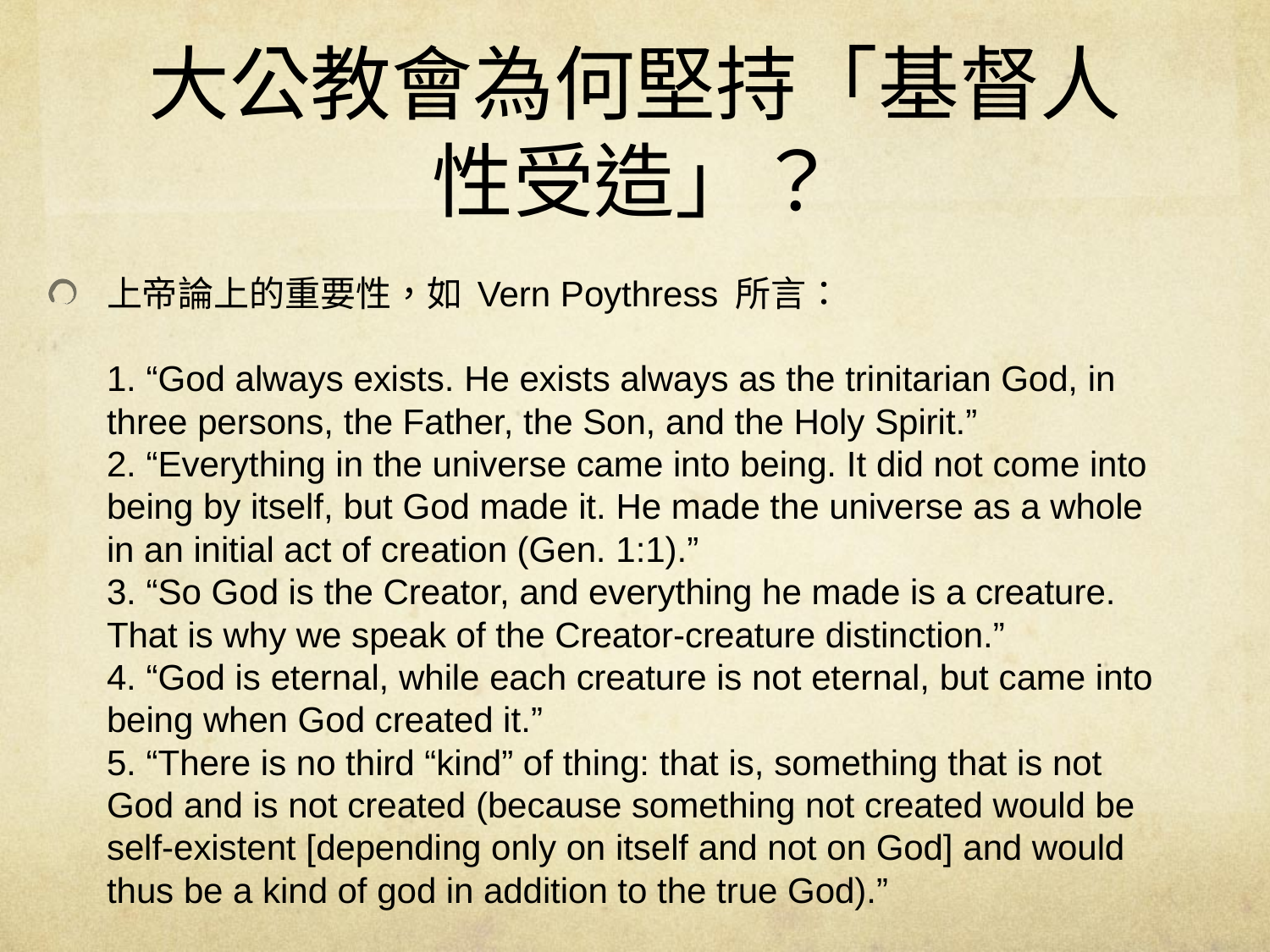

# 大公教會為何堅持「基督人性受造」？
上帝論上的重要性，如 Vern Poythress 所言：
1. “God always exists. He exists always as the trinitarian God, in three persons, the Father, the Son, and the Holy Spirit.”
2. “Everything in the universe came into being. It did not come into being by itself, but God made it. He made the universe as a whole in an initial act of creation (Gen. 1:1).”
3. “So God is the Creator, and everything he made is a creature. That is why we speak of the Creator-creature distinction.”
4. “God is eternal, while each creature is not eternal, but came into being when God created it.”
5. “There is no third “kind” of thing: that is, something that is not God and is not created (because something not created would be self-existent [depending only on itself and not on God] and would thus be a kind of god in addition to the true God).”